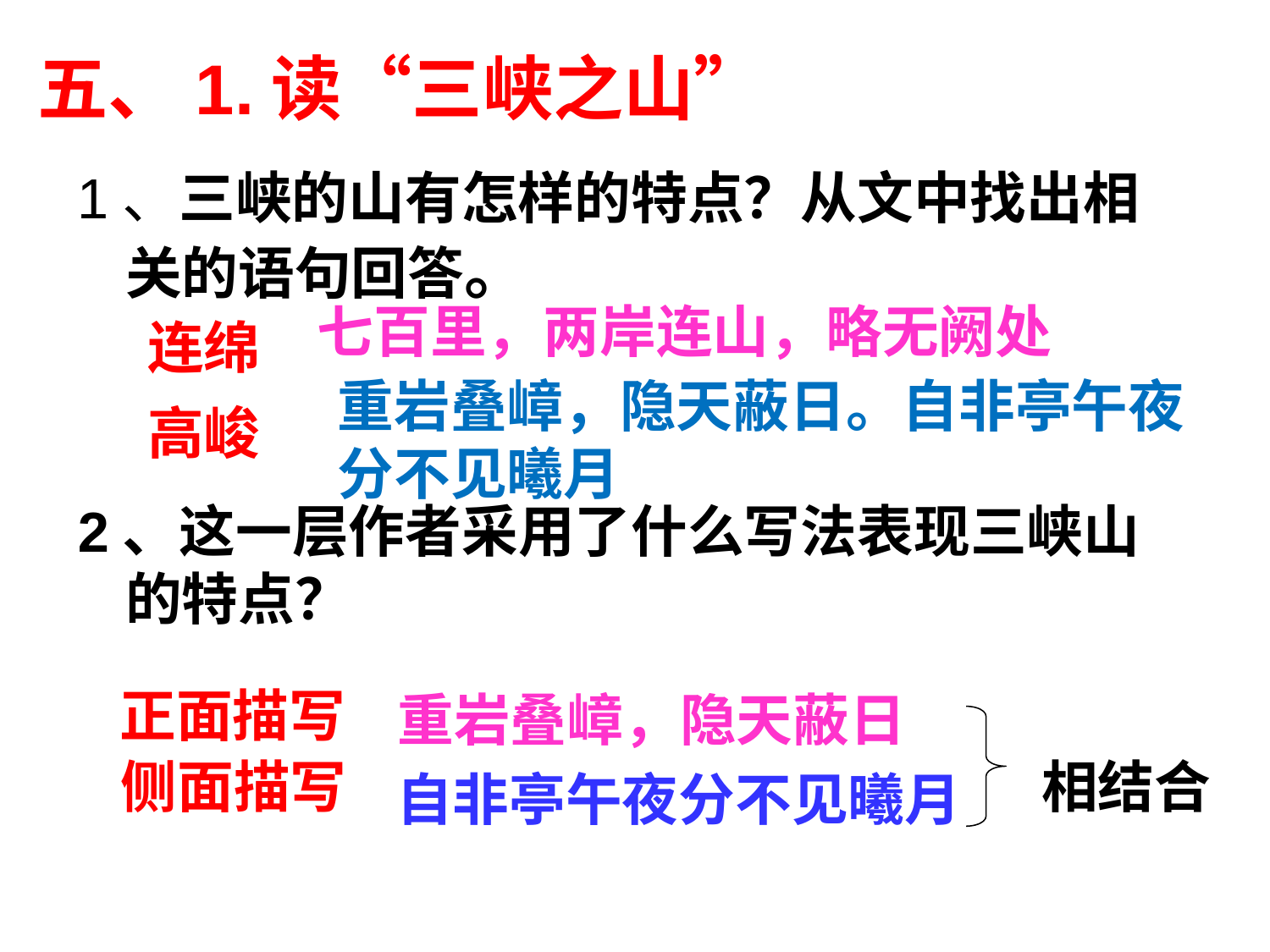

# 五、1.读“三峡之山”
1、三峡的山有怎样的特点？从文中找出相关的语句回答。

2、这一层作者采用了什么写法表现三峡山的特点？
七百里，两岸连山，略无阙处
连绵
重岩叠嶂，隐天蔽日。自非亭午夜分不见曦月
高峻
正面描写
重岩叠嶂，隐天蔽日

侧面描写
相结合
自非亭午夜分不见曦月